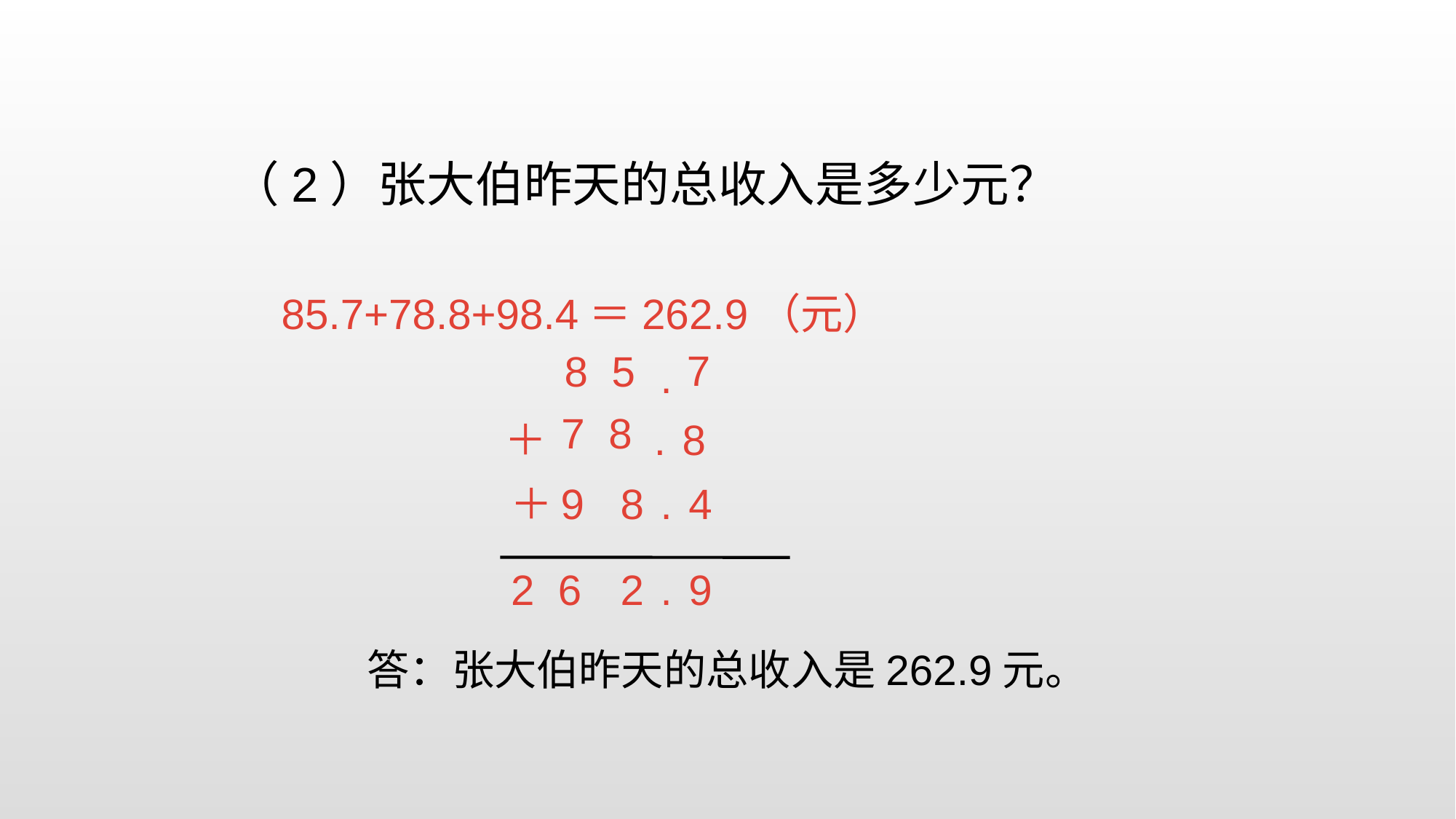

（2）张大伯昨天的总收入是多少元？
85.7+78.8+98.4＝262.9（元）

        答：张大伯昨天的总收入是262.9元。
 7
8  5
.
7  8
＋
.
8
＋
9
8
.
4
2  6
2
.
9